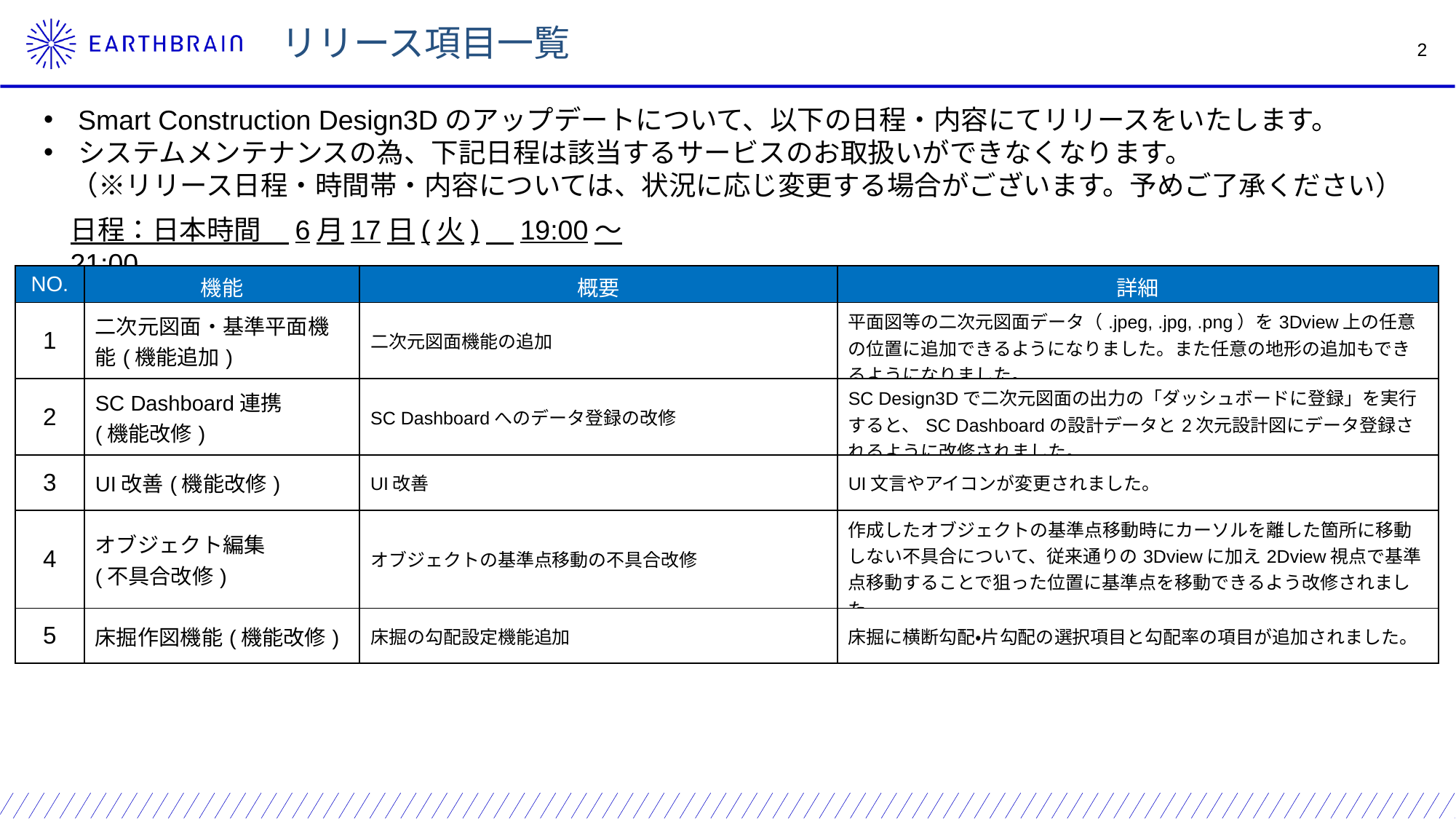

リリース項目一覧
Smart Construction Design3Dのアップデートについて、以下の日程・内容にてリリースをいたします。
システムメンテナンスの為、下記日程は該当するサービスのお取扱いができなくなります。
　（※リリース日程・時間帯・内容については、状況に応じ変更する場合がございます。予めご了承ください）
日程：日本時間　6月17日(火)　19:00～21:00
| NO. | 機能 | 概要 | 詳細 |
| --- | --- | --- | --- |
| 1 | 二次元図面・基準平面機能(機能追加) | 二次元図面機能の追加 | 平面図等の二次元図面データ（.jpeg, .jpg, .png）を3Dview上の任意の位置に追加できるようになりました。また任意の地形の追加もできるようになりました。 |
| 2 | SC Dashboard連携 (機能改修) | SC Dashboardへのデータ登録の改修 | SC Design3Dで二次元図面の出力の「ダッシュボードに登録」を実行すると、SC Dashboardの設計データと2次元設計図にデータ登録されるように改修されました。 |
| 3 | UI改善(機能改修) | UI改善 | UI文言やアイコンが変更されました。 |
| 4 | オブジェクト編集 (不具合改修) | オブジェクトの基準点移動の不具合改修 | 作成したオブジェクトの基準点移動時にカーソルを離した箇所に移動しない不具合について、従来通りの3Dviewに加え2Dview視点で基準点移動することで狙った位置に基準点を移動できるよう改修されました。 |
| 5 | 床掘作図機能(機能改修) | 床掘の勾配設定機能追加 | 床掘に横断勾配・片勾配の選択項目と勾配率の項目が追加されました。 |